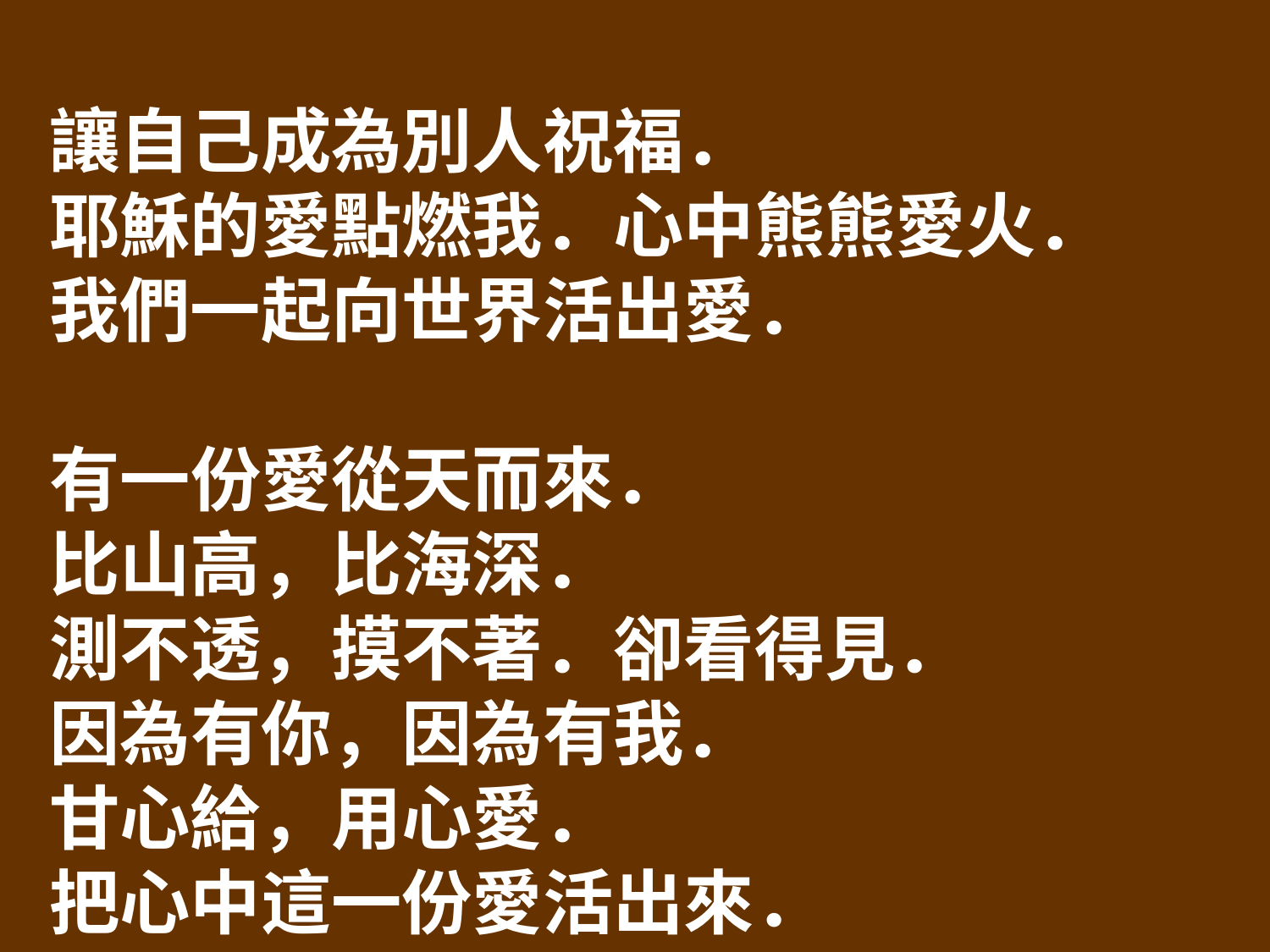

讓自己成為別人祝福．
耶穌的愛點燃我．心中熊熊愛火．
我們一起向世界活出愛．

有一份愛從天而來．
比山高，比海深．
測不透，摸不著．卻看得見．
因為有你，因為有我．
甘心給，用心愛．
把心中這一份愛活出來．